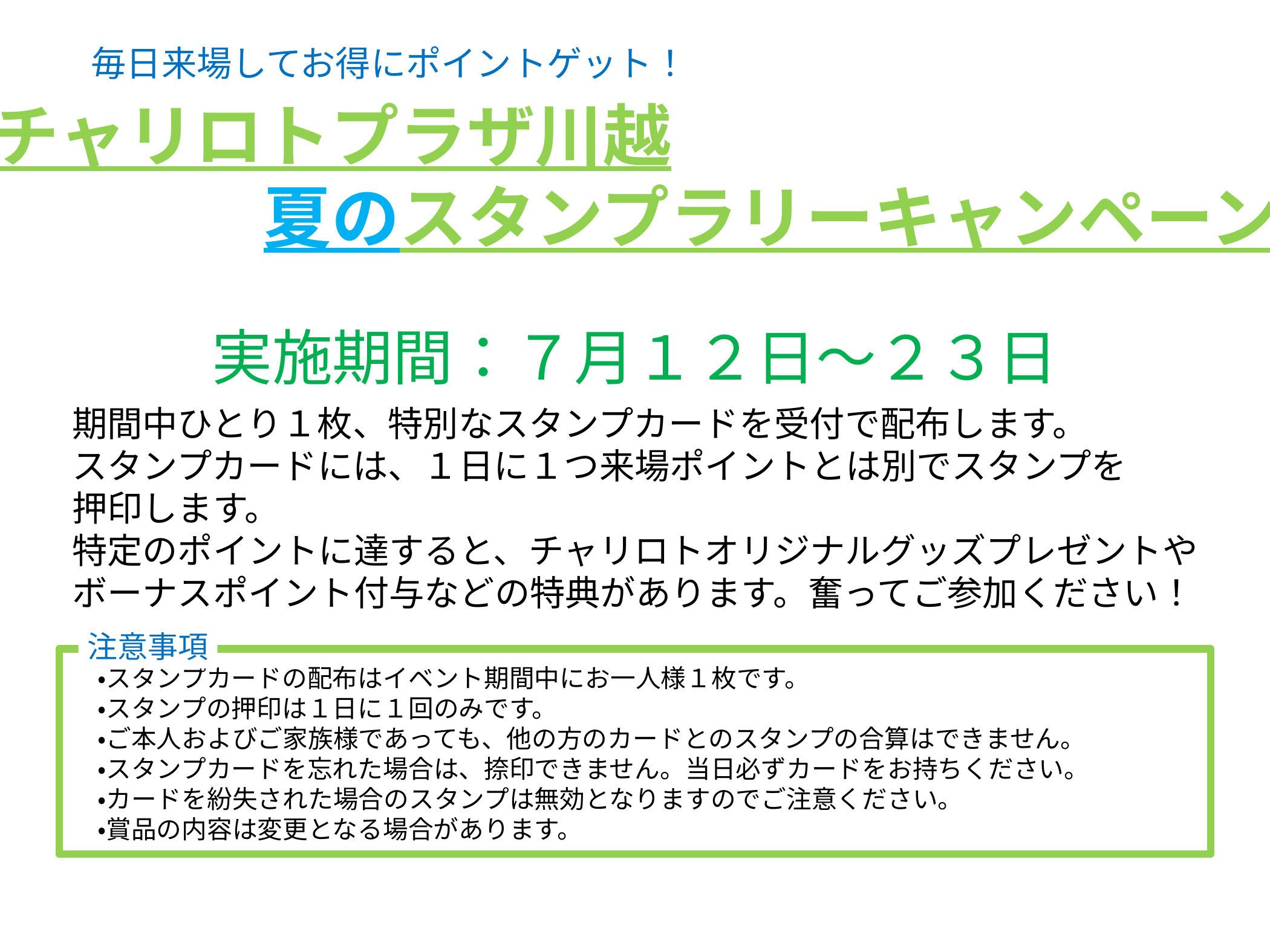

毎日来場してお得にポイントゲット！
チャリロトプラザ川越
　　　　夏のスタンプラリーキャンペーン
実施期間：７月１２日～２３日
期間中ひとり１枚、特別なスタンプカードを受付で配布します。
スタンプカードには、１日に１つ来場ポイントとは別でスタンプを
押印します。
特定のポイントに達すると、チャリロトオリジナルグッズプレゼントや
ボーナスポイント付与などの特典があります。奮ってご参加ください！
注意事項

・スタンプカードの配布はイベント期間中にお一人様１枚です。
・スタンプの押印は１日に１回のみです。
・ご本人およびご家族様であっても、他の方のカードとのスタンプの合算はできません。
・スタンプカードを忘れた場合は、捺印できません。当日必ずカードをお持ちください。
・カードを紛失された場合のスタンプは無効となりますのでご注意ください。
・賞品の内容は変更となる場合があります。